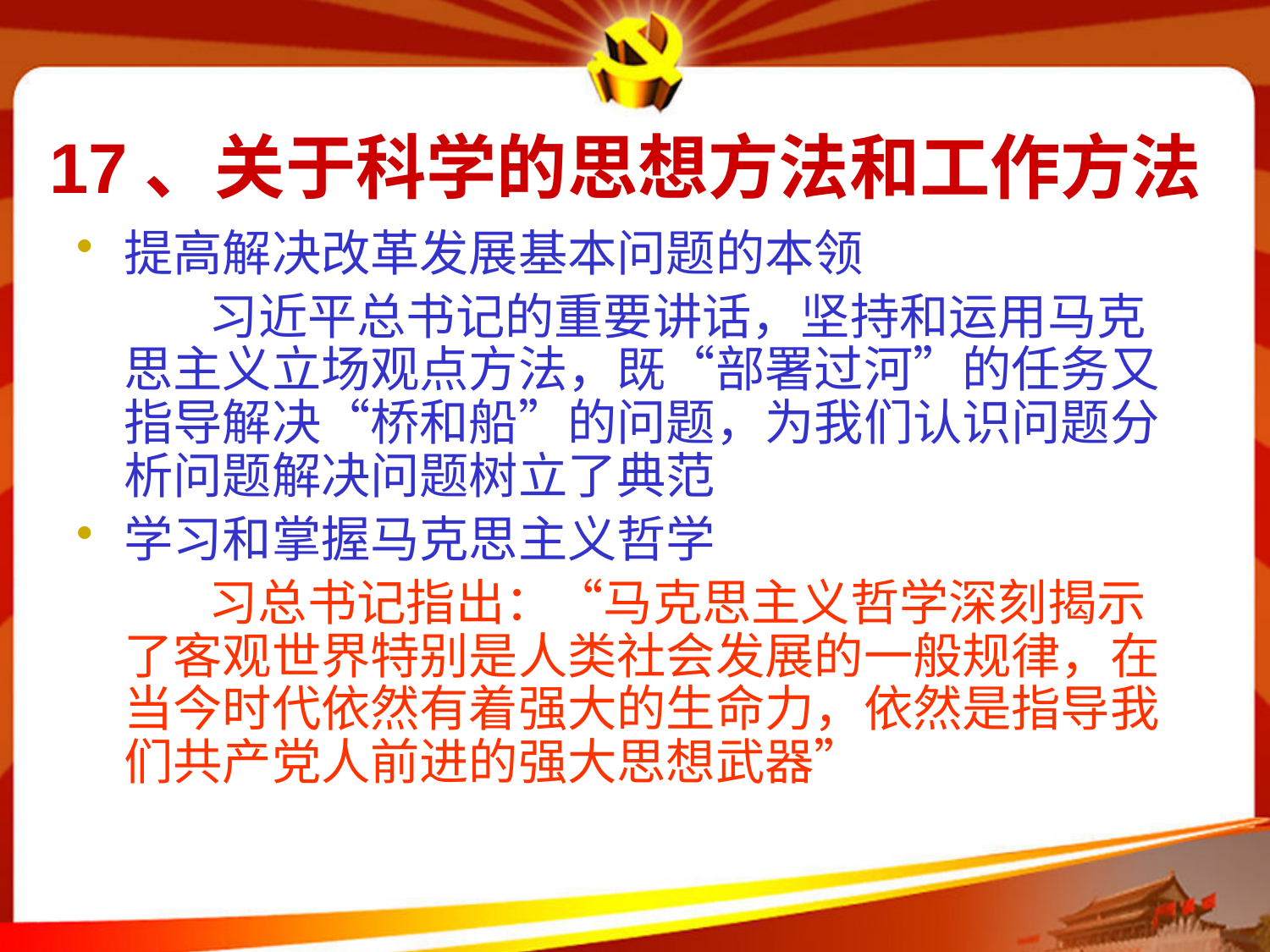

# 17、关于科学的思想方法和工作方法
提高解决改革发展基本问题的本领
           习近平总书记的重要讲话，坚持和运用马克思主义立场观点方法，既“部署过河”的任务又指导解决“桥和船”的问题，为我们认识问题分析问题解决问题树立了典范
学习和掌握马克思主义哲学
           习总书记指出：“马克思主义哲学深刻揭示了客观世界特别是人类社会发展的一般规律，在当今时代依然有着强大的生命力，依然是指导我们共产党人前进的强大思想武器”